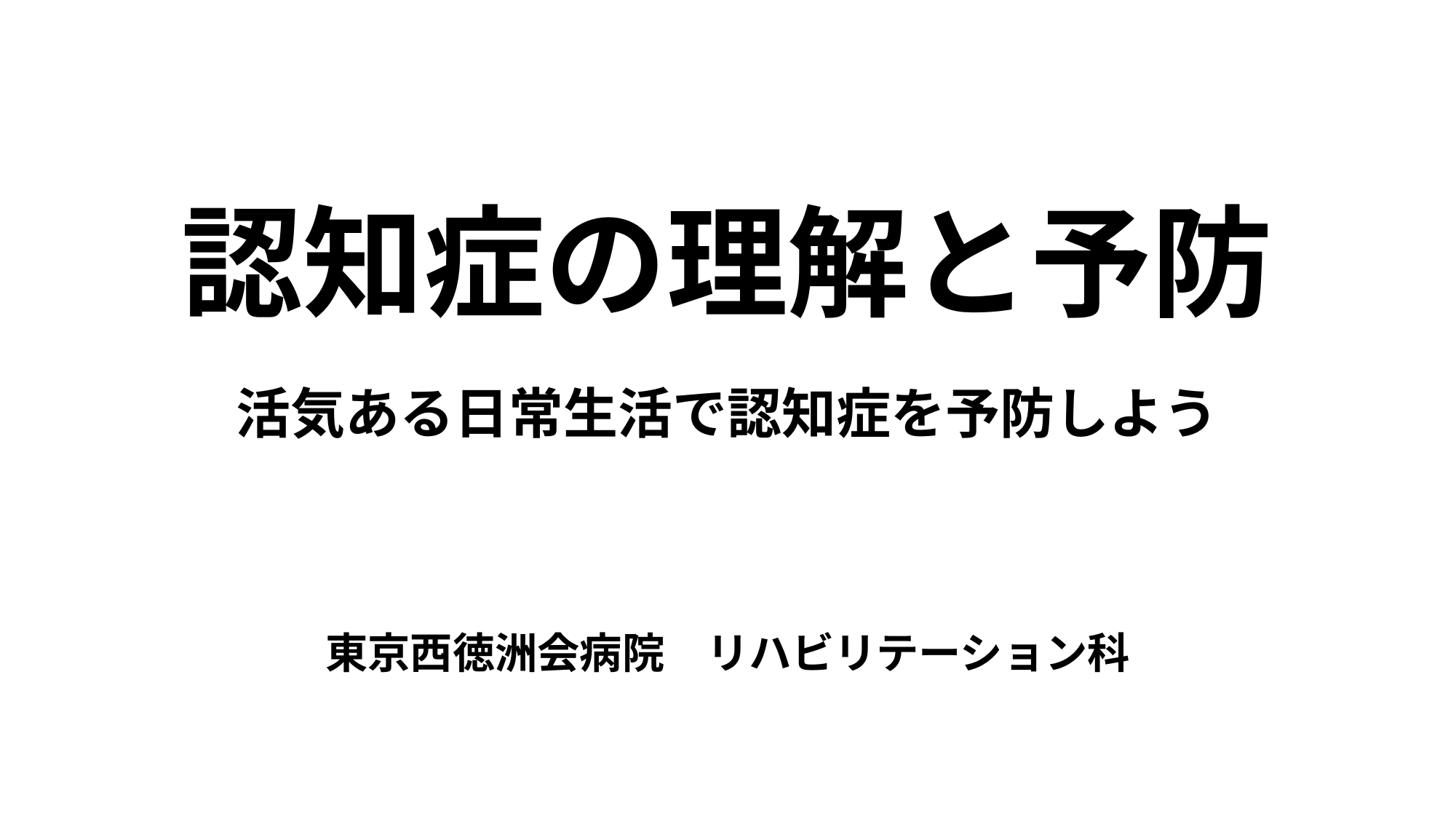

# 認知症の理解と予防 　 活気ある日常生活で認知症を予防しよう
東京西徳洲会病院　リハビリテーション科